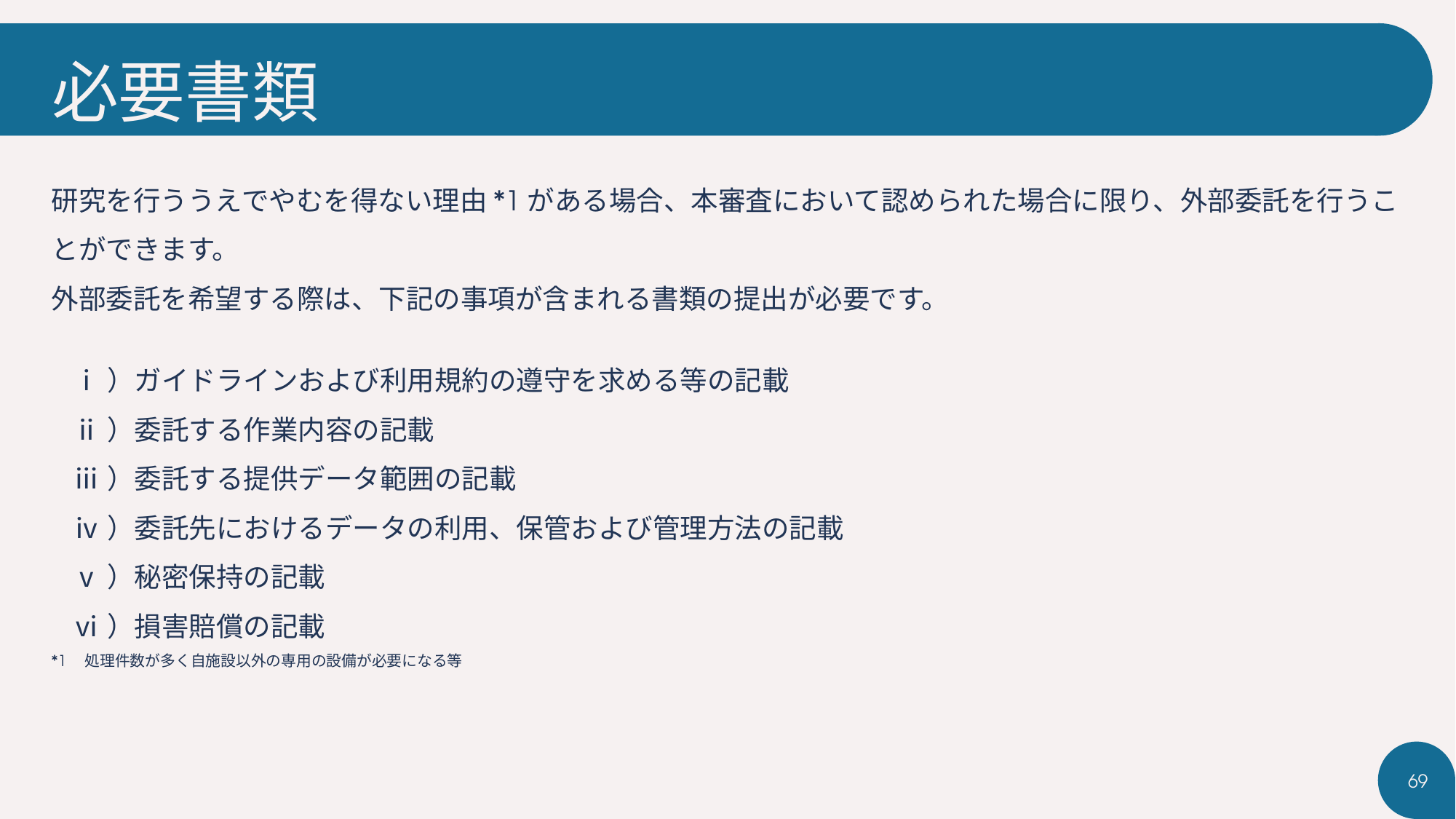

# 必要書類
研究を行ううえでやむを得ない理由*1がある場合、本審査において認められた場合に限り、外部委託を行うことができます。
外部委託を希望する際は、下記の事項が含まれる書類の提出が必要です。

ⅰ）ガイドラインおよび利用規約の遵守を求める等の記載
ⅱ）委託する作業内容の記載
ⅲ）委託する提供データ範囲の記載
ⅳ）委託先におけるデータの利用、保管および管理方法の記載
ⅴ）秘密保持の記載
ⅵ）損害賠償の記載
*1　処理件数が多く自施設以外の専用の設備が必要になる等
69